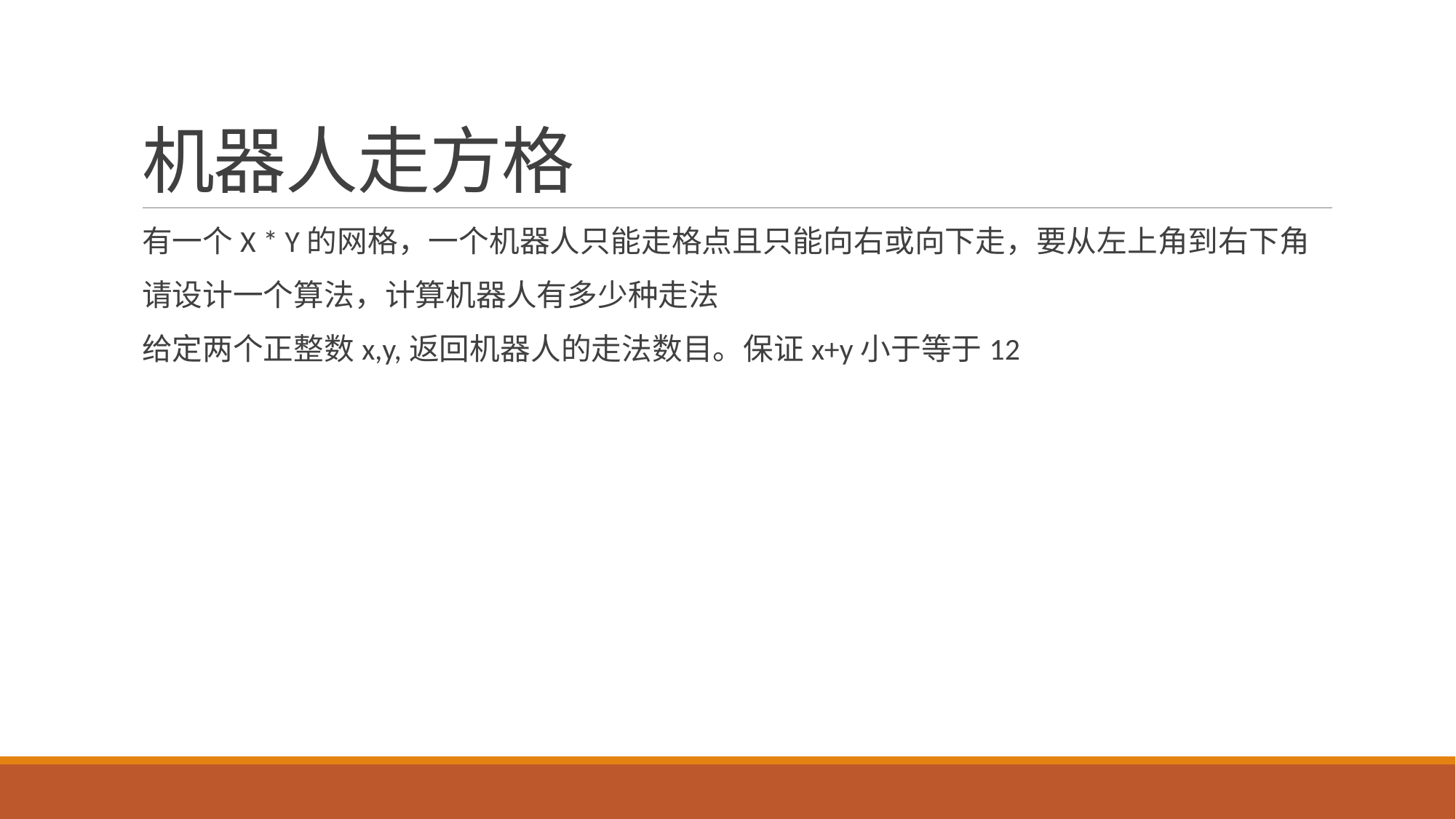

# 机器人走方格
有一个X * Y的网格，一个机器人只能走格点且只能向右或向下走，要从左上角到右下角
请设计一个算法，计算机器人有多少种走法
给定两个正整数x,y,返回机器人的走法数目。保证x+y小于等于12